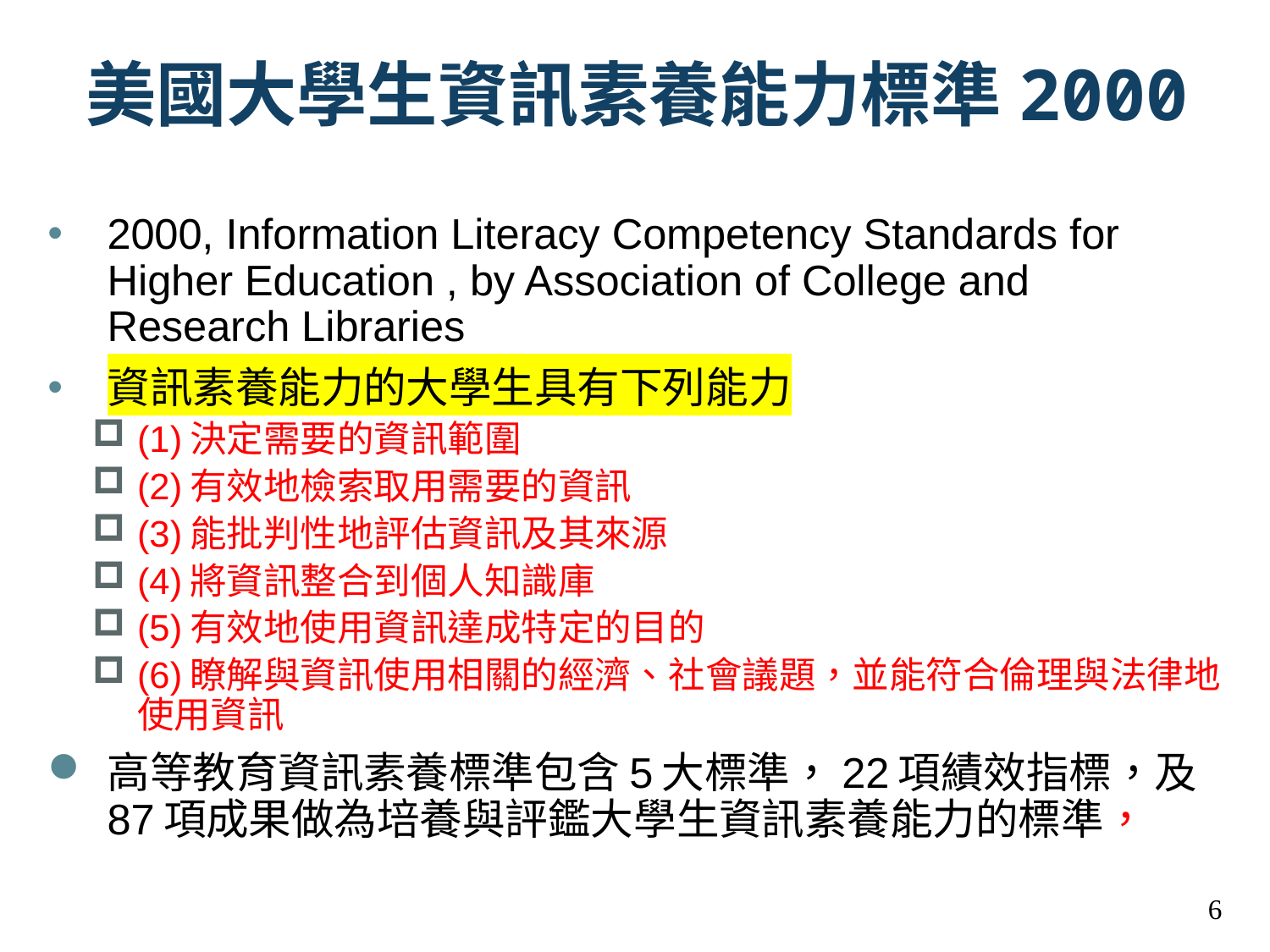

# 美國大學生資訊素養能力標準2000
2000, Information Literacy Competency Standards for Higher Education , by Association of College and Research Libraries
資訊素養能力的大學生具有下列能力
(1)決定需要的資訊範圍
(2)有效地檢索取用需要的資訊
(3)能批判性地評估資訊及其來源
(4)將資訊整合到個人知識庫
(5)有效地使用資訊達成特定的目的
(6)瞭解與資訊使用相關的經濟、社會議題，並能符合倫理與法律地使用資訊
高等教育資訊素養標準包含5大標準，22項績效指標，及87項成果做為培養與評鑑大學生資訊素養能力的標準，

6